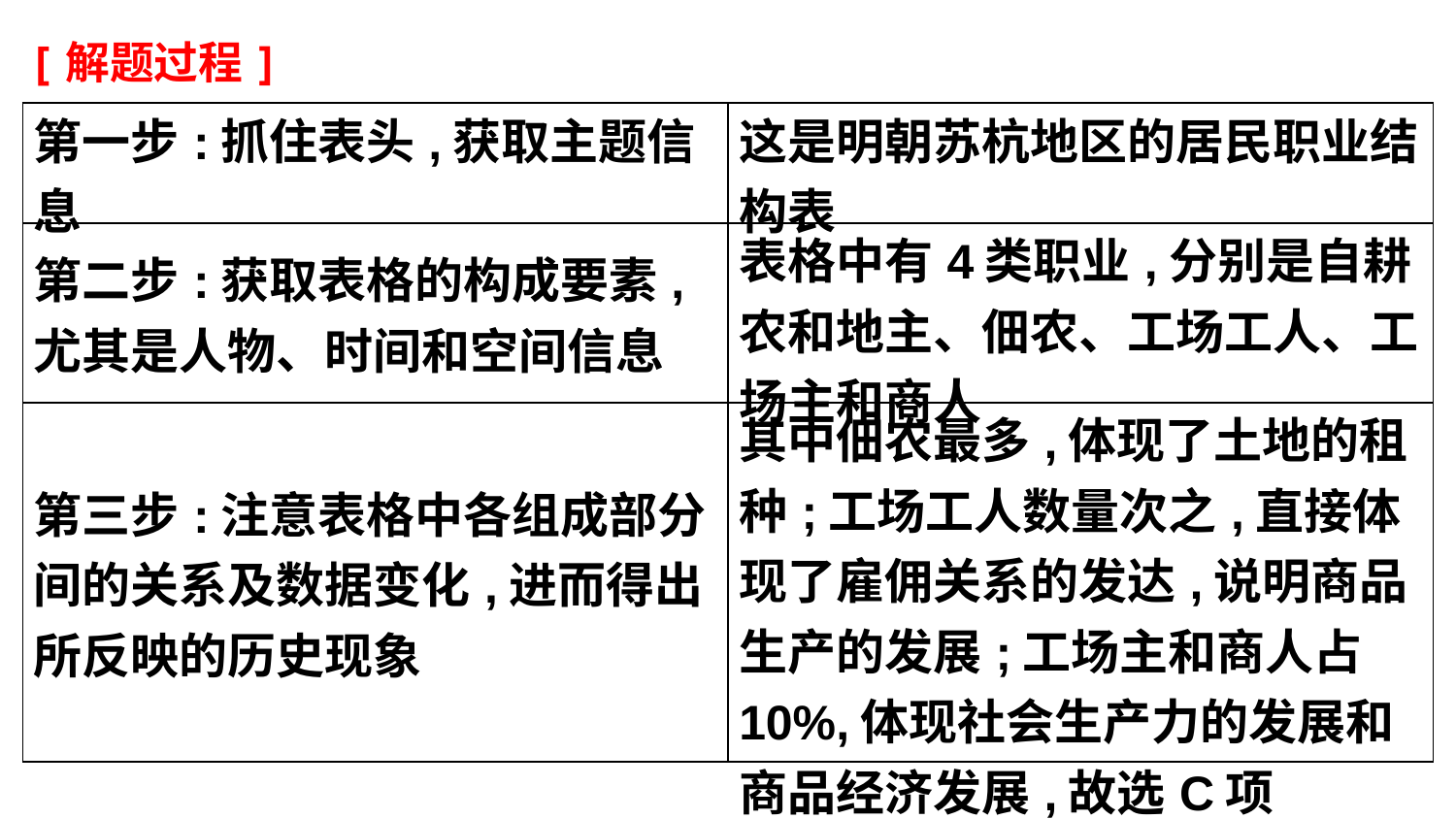

[解题过程]
| 第一步:抓住表头,获取主题信息 | 这是明朝苏杭地区的居民职业结构表 |
| --- | --- |
| 第二步:获取表格的构成要素,尤其是人物、时间和空间信息 | 表格中有4类职业,分别是自耕农和地主、佃农、工场工人、工场主和商人 |
| 第三步:注意表格中各组成部分间的关系及数据变化,进而得出所反映的历史现象 | 其中佃农最多,体现了土地的租种;工场工人数量次之,直接体现了雇佣关系的发达,说明商品生产的发展;工场主和商人占10%,体现社会生产力的发展和商品经济发展,故选C项 |